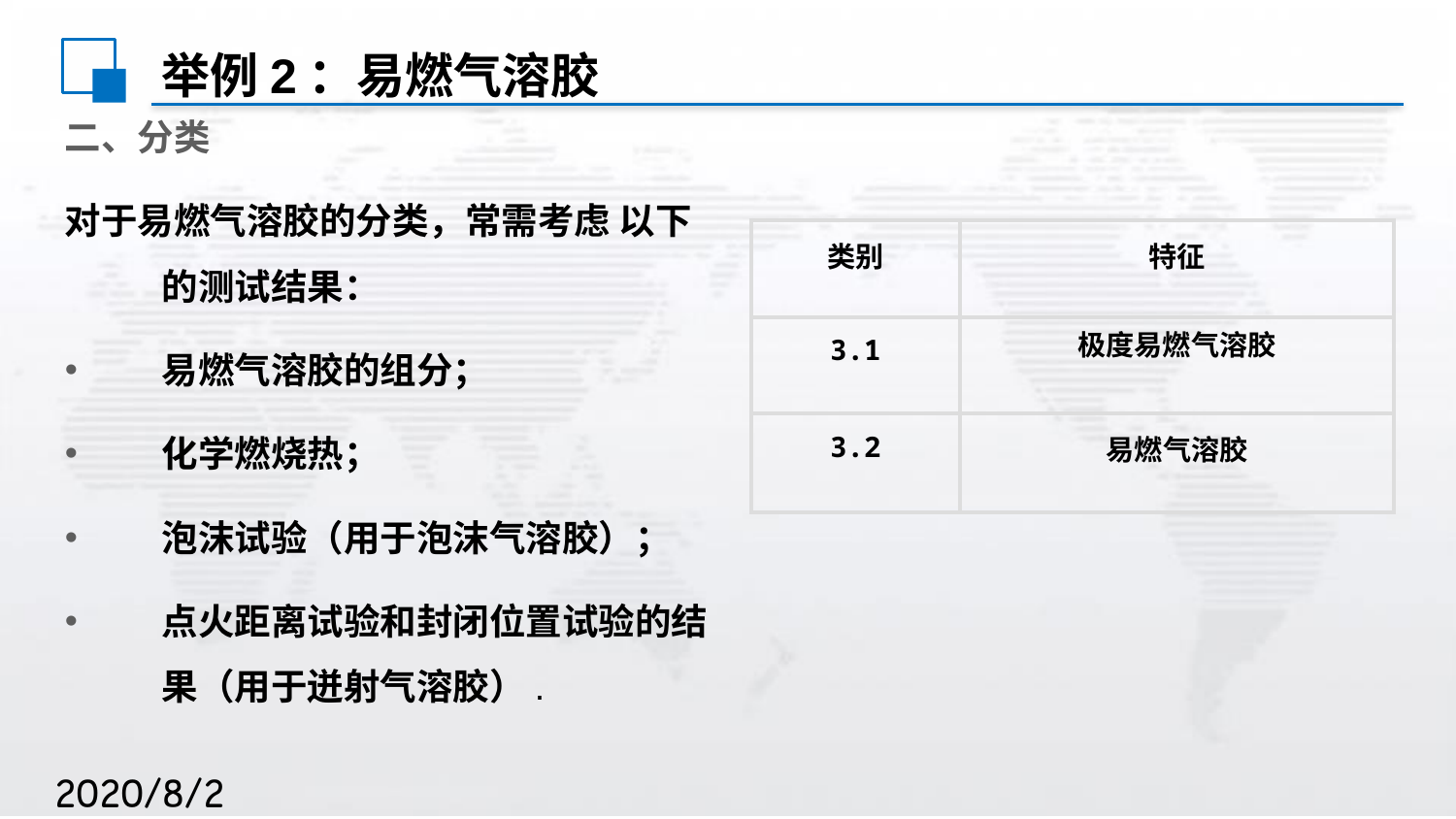

举例2：易燃气溶胶
二、分类
对于易燃气溶胶的分类，常需考虑 以下的测试结果：
易燃气溶胶的组分；
化学燃烧热；
泡沫试验（用于泡沫气溶胶）；
点火距离试验和封闭位置试验的结果（用于迸射气溶胶）.
| 类别 | 特征 |
| --- | --- |
| 3.1 | 极度易燃气溶胶 |
| 3.2 | 易燃气溶胶 |
2020/8/2